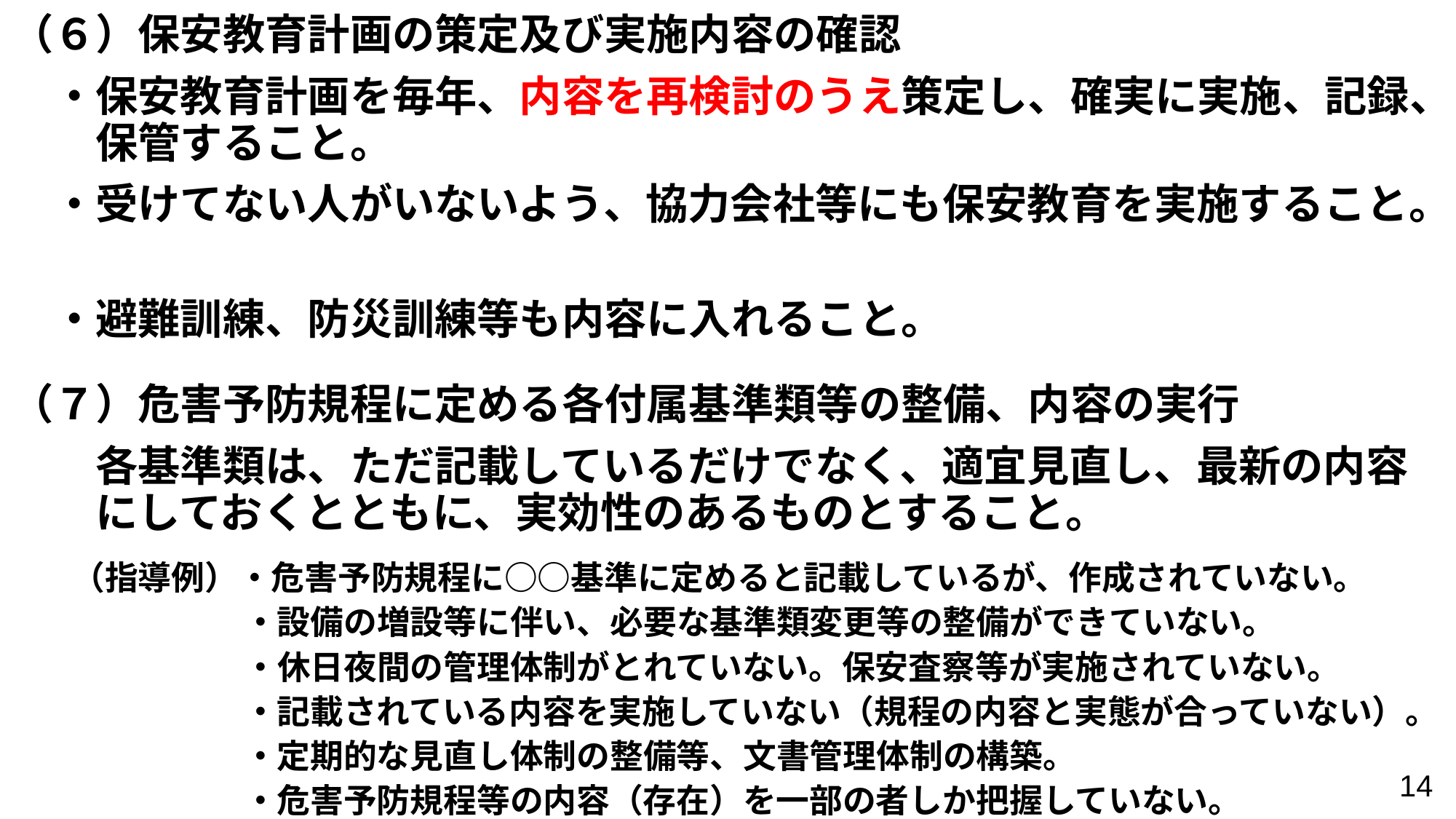

（６）保安教育計画の策定及び実施内容の確認
　・保安教育計画を毎年、内容を再検討のうえ策定し、確実に実施、記録、
　　保管すること。
　・受けてない人がいないよう、協力会社等にも保安教育を実施すること。
　・避難訓練、防災訓練等も内容に入れること。

（７）危害予防規程に定める各付属基準類等の整備、内容の実行
　　各基準類は、ただ記載しているだけでなく、適宜見直し、最新の内容
　　にしておくとともに、実効性のあるものとすること。

　　（指導例）・危害予防規程に○○基準に定めると記載しているが、作成されていない。
　　　　　　　・設備の増設等に伴い、必要な基準類変更等の整備ができていない。
　　　　　　　・休日夜間の管理体制がとれていない。保安査察等が実施されていない。
　　　　　　　・記載されている内容を実施していない（規程の内容と実態が合っていない）。
　　　　　　　・定期的な見直し体制の整備等、文書管理体制の構築。
　　　　　　　・危害予防規程等の内容（存在）を一部の者しか把握していない。

 14